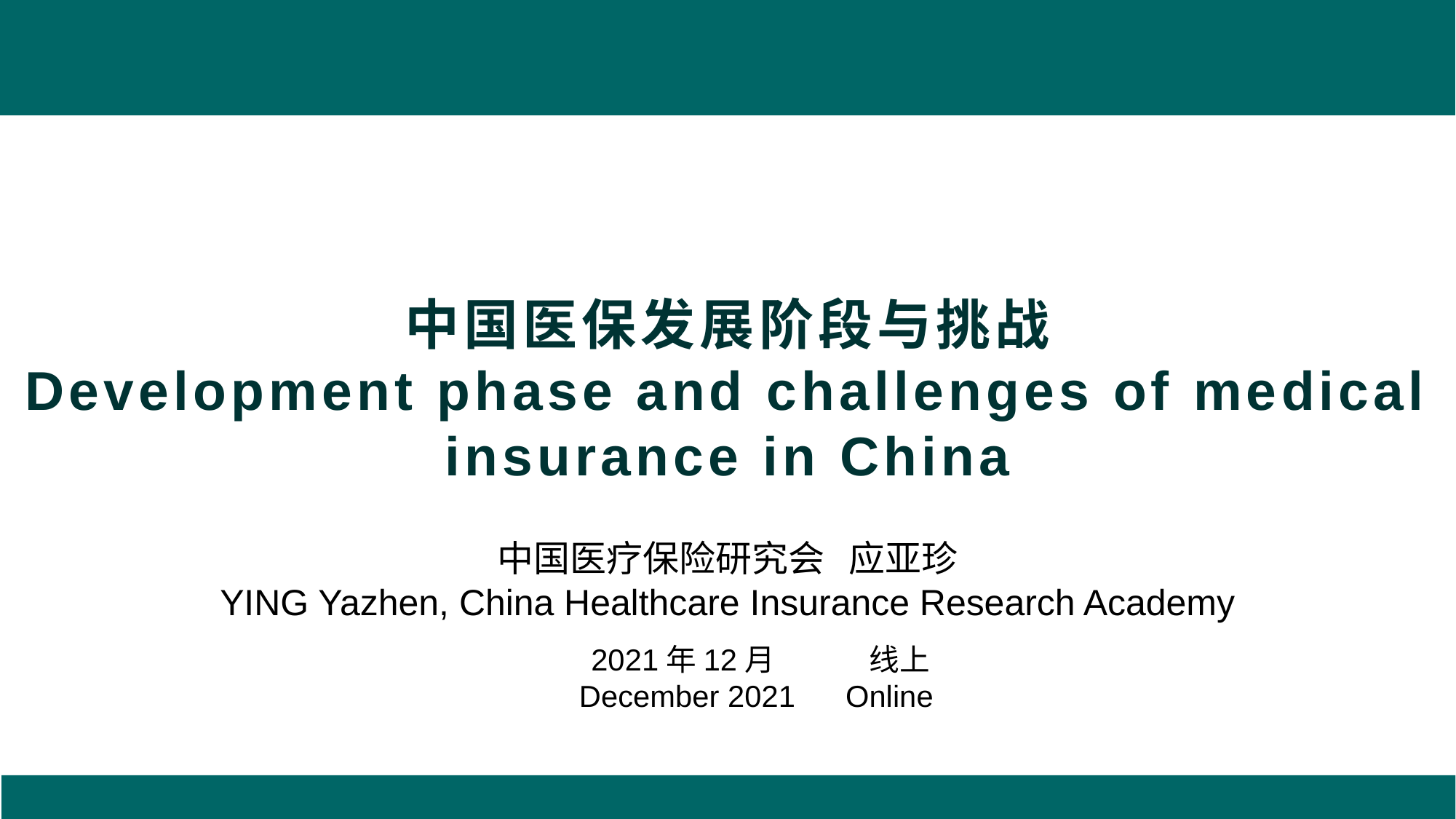

中国医保发展阶段与挑战
Development phase and challenges of medical insurance in China
中国医疗保险研究会   应亚珍
YING Yazhen, China Healthcare Insurance Research Academy

2021年12月              线上
December 2021      Online